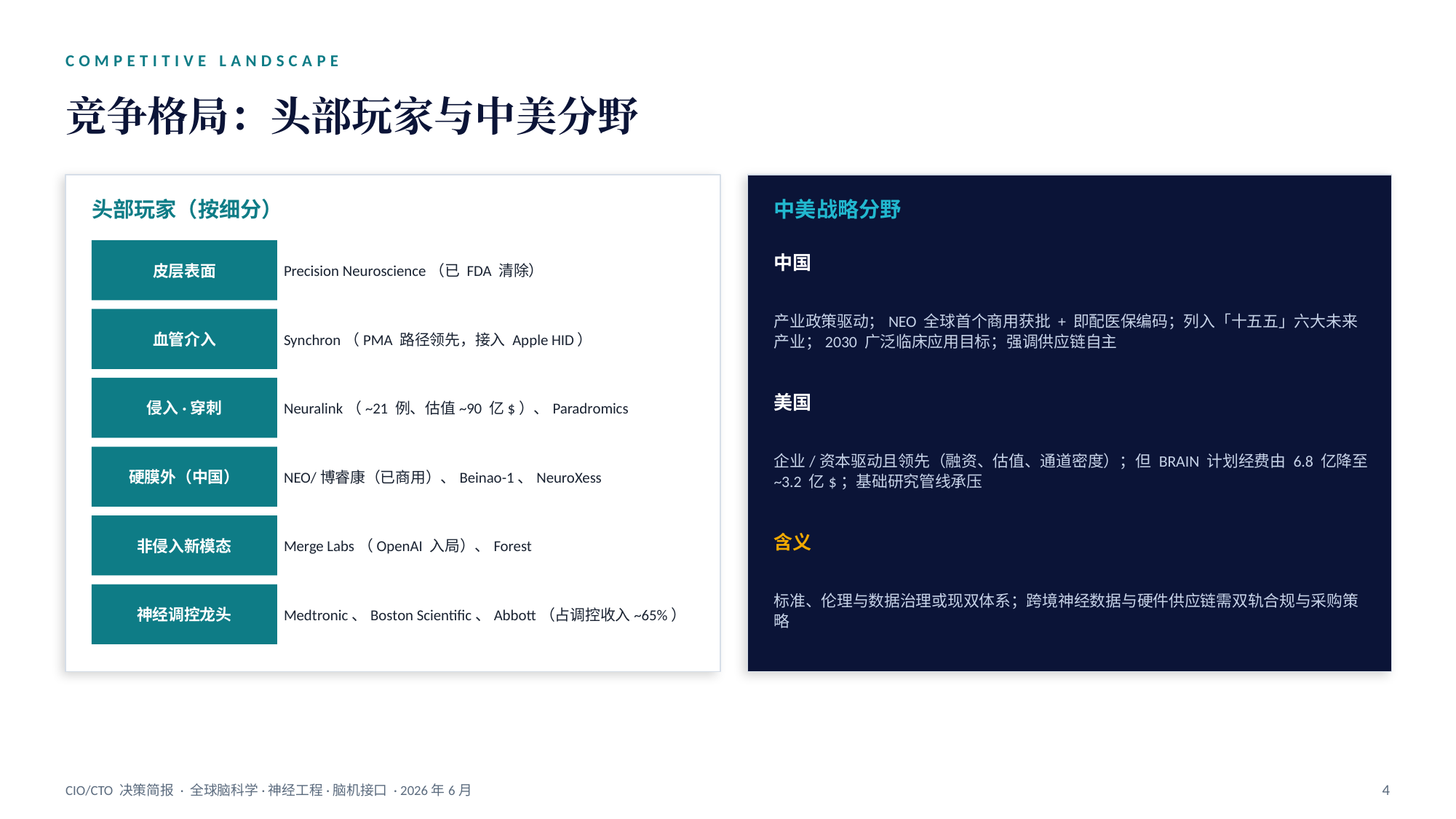

COMPETITIVE LANDSCAPE
竞争格局：头部玩家与中美分野

头部玩家（按细分）
中美战略分野
皮层表面
Precision Neuroscience（已 FDA 清除）
中国
产业政策驱动；NEO 全球首个商用获批 + 即配医保编码；列入「十五五」六大未来产业；2030 广泛临床应用目标；强调供应链自主
血管介入
Synchron（PMA 路径领先，接入 Apple HID）
侵入·穿刺
Neuralink（~21 例、估值~90 亿$）、Paradromics
美国
企业/资本驱动且领先（融资、估值、通道密度）；但 BRAIN 计划经费由 6.8 亿降至~3.2 亿$；基础研究管线承压
硬膜外（中国）
NEO/博睿康（已商用）、Beinao-1、NeuroXess
非侵入新模态
Merge Labs（OpenAI 入局）、Forest
含义
标准、伦理与数据治理或现双体系；跨境神经数据与硬件供应链需双轨合规与采购策略
神经调控龙头
Medtronic、Boston Scientific、Abbott（占调控收入~65%）
CIO/CTO 决策简报 · 全球脑科学·神经工程·脑机接口 · 2026年6月
4